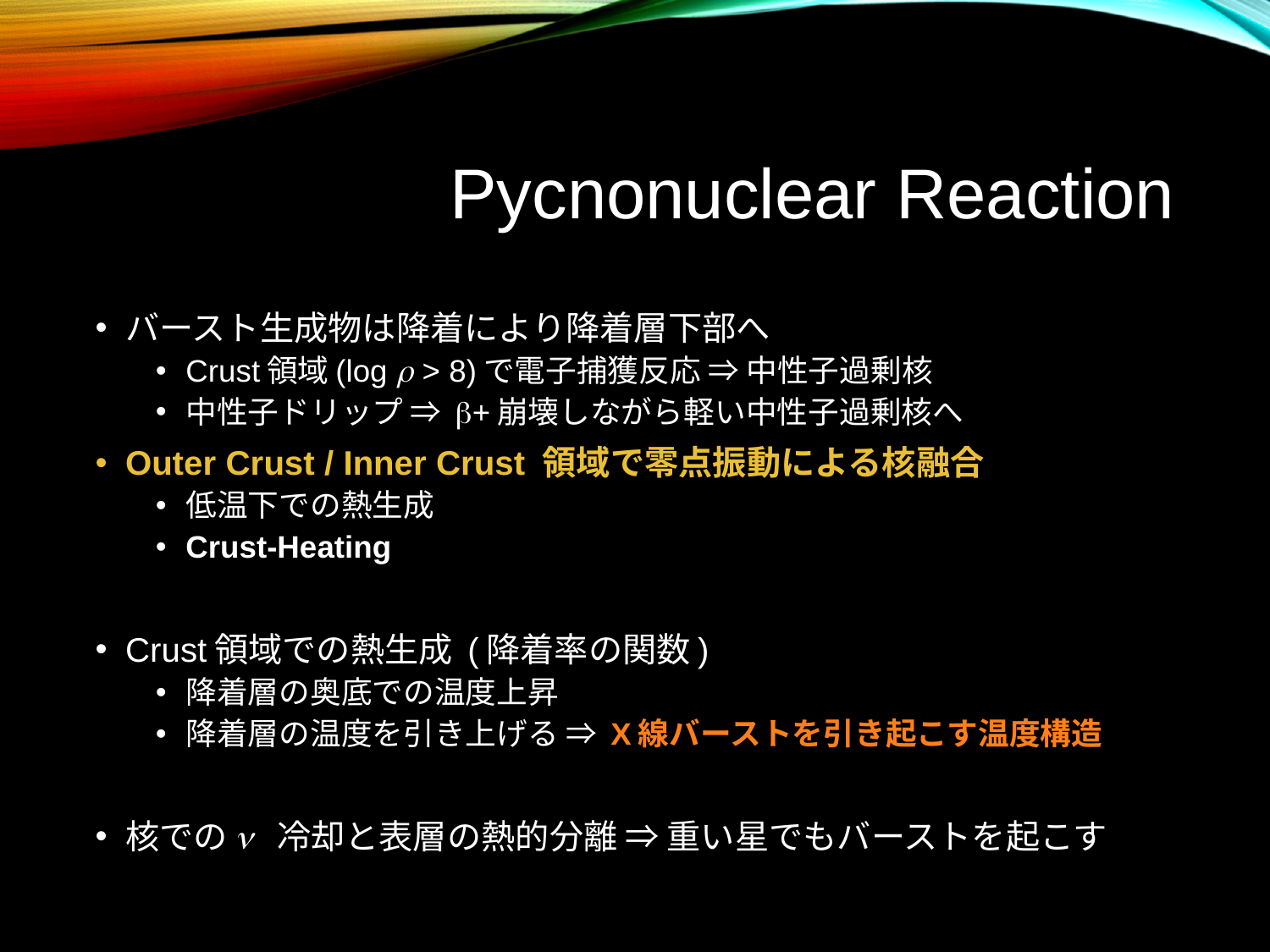

# Pycnonuclear Reaction
バースト生成物は降着により降着層下部へ
Crust領域(log ρ > 8)で電子捕獲反応 ⇒ 中性子過剰核
中性子ドリップ ⇒ β+崩壊しながら軽い中性子過剰核へ
Outer Crust / Inner Crust 領域で零点振動による核融合
低温下での熱生成
Crust-Heating

Crust領域での熱生成 (降着率の関数)
降着層の奥底での温度上昇
降着層の温度を引き上げる ⇒ X線バーストを引き起こす温度構造

核でのν 冷却と表層の熱的分離 ⇒ 重い星でもバーストを起こす